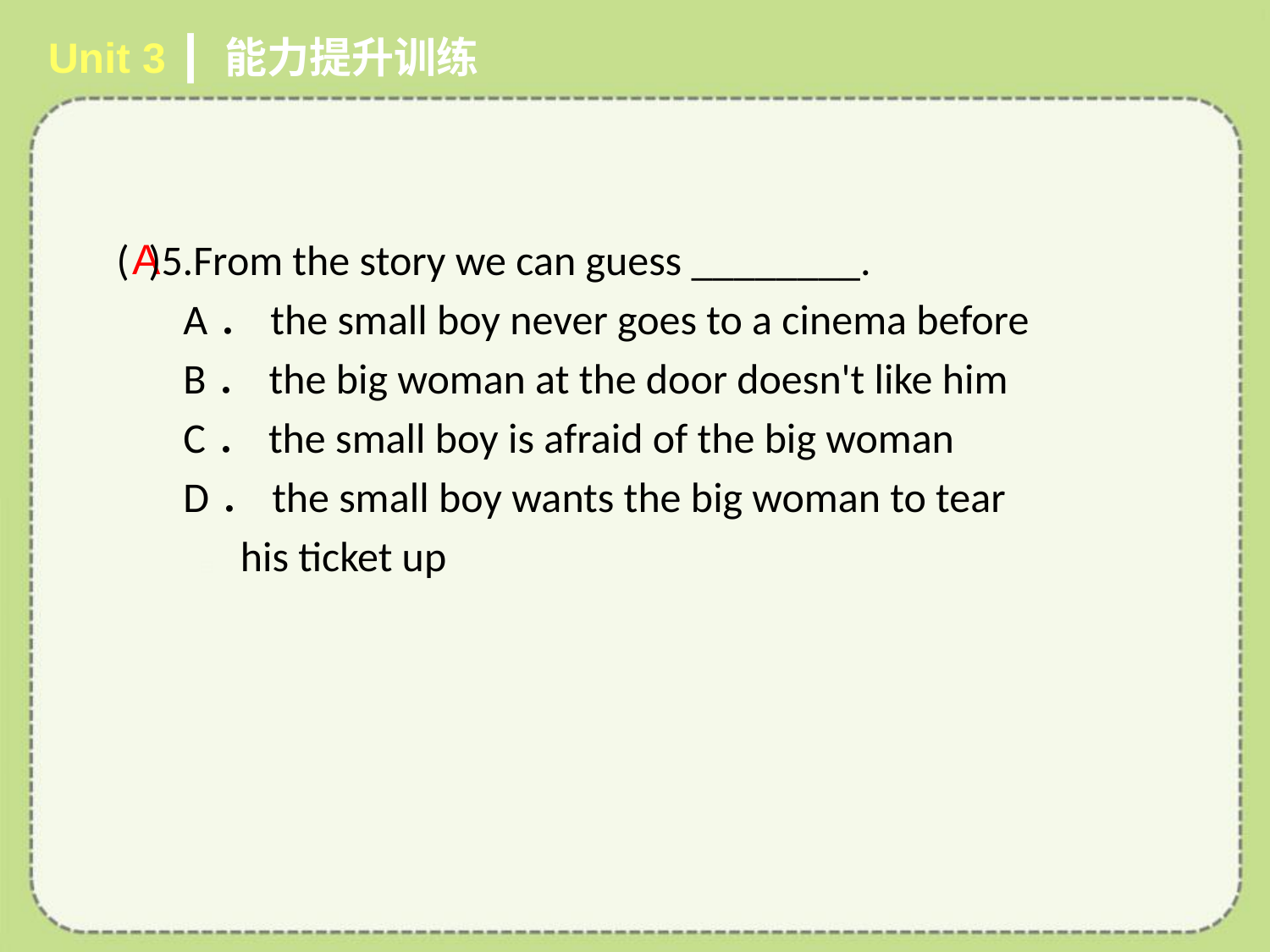

Unit 3 ┃ 能力提升训练
A
# (  )5.From the story we can guess ________.
       A．the small boy never goes to a cinema before
       B．the big woman at the door doesn't like him
       C．the small boy is afraid of the big woman
       D．the small boy wants the big woman to tear
             his ticket up